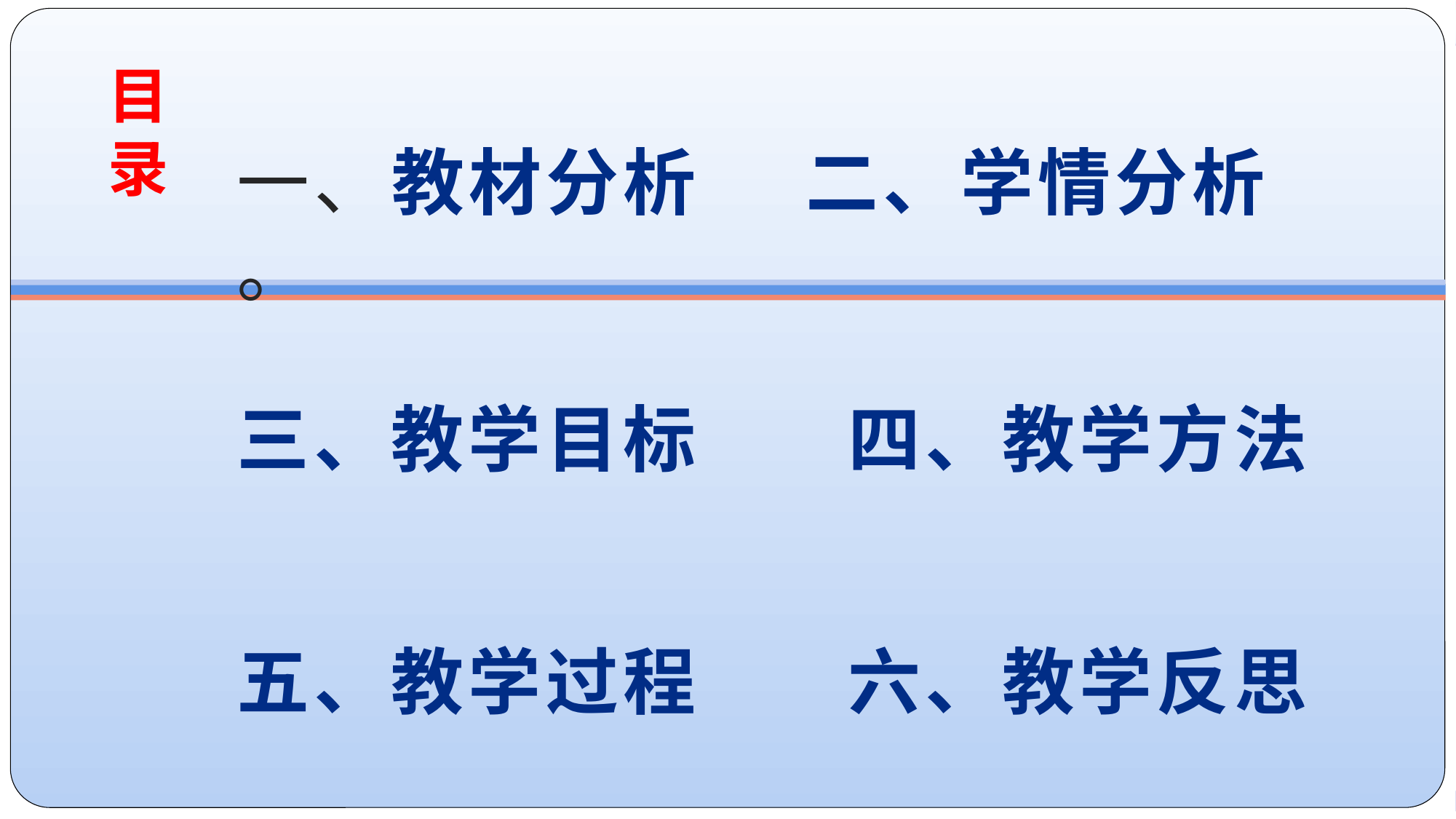

# 一、教材分析     二、学情分析 。
目录
三、教学目标       四、教学方法
五、教学过程       六、教学反思